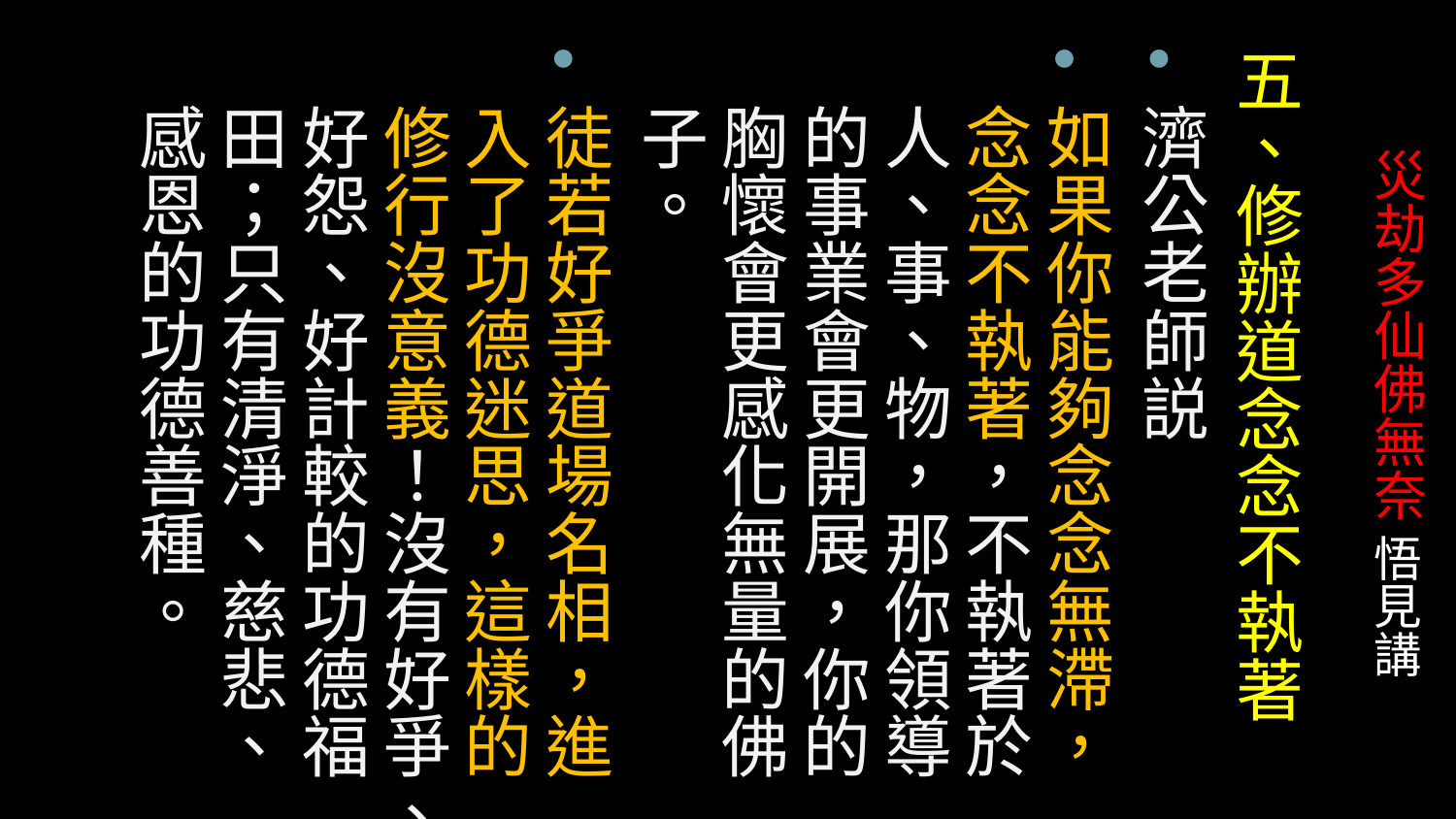

五、修辦道念念不執著
濟公老師説
如果你能夠念念無滯，念念不執著，不執著於人、事、物，那你領導的事業會更開展，你的胸懷會更感化無量的佛子。
徒若好爭道場名相，進入了功德迷思，這樣的修行沒意義！沒有好爭、好怨、好計較的功德福田；只有清淨、慈悲、感恩的功德善種。

# 災劫多仙佛無奈 悟見講